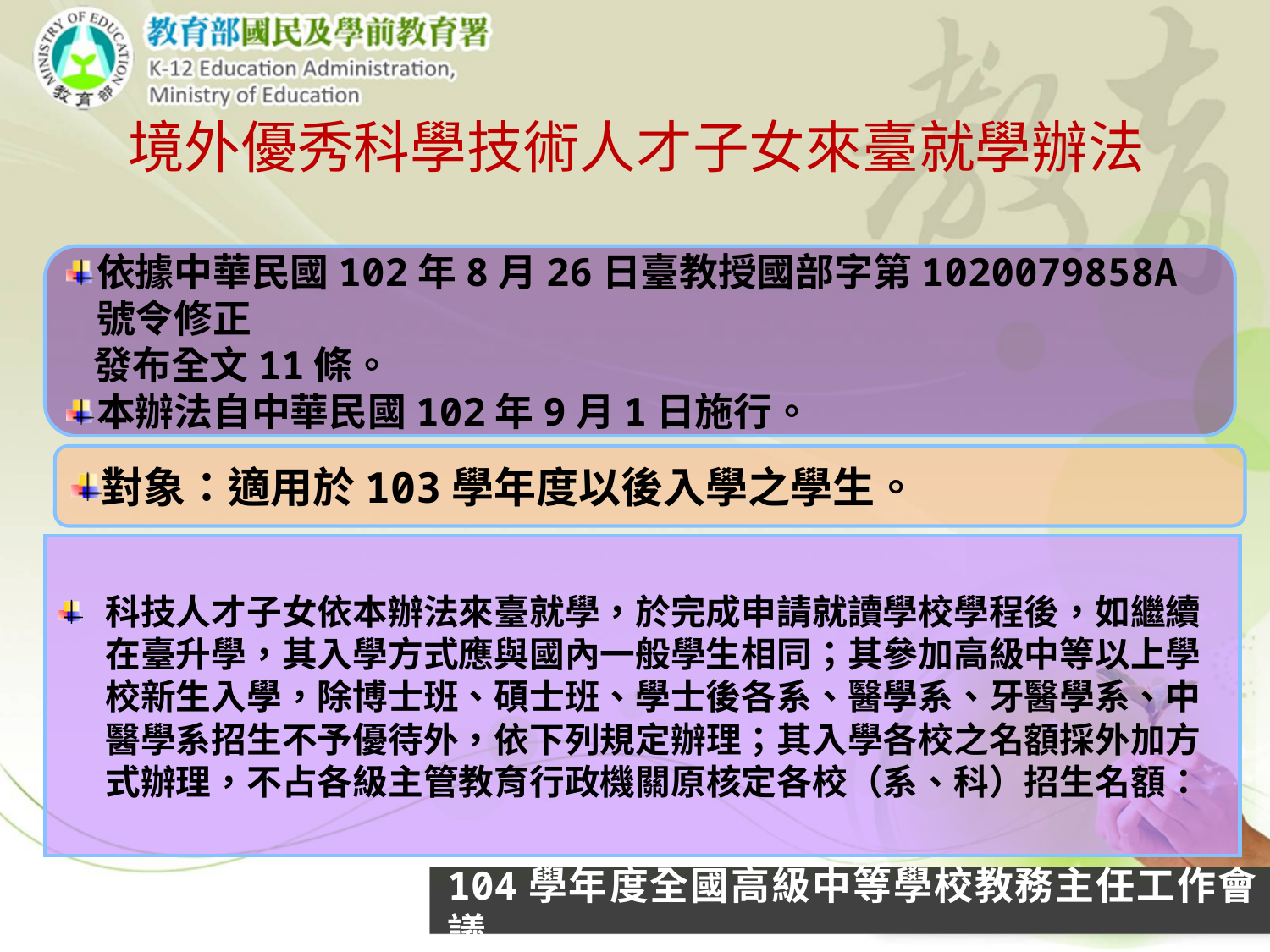

# 境外優秀科學技術人才子女來臺就學辦法
依據中華民國102年8月26日臺教授國部字第1020079858A號令修正
  發布全文11條。
本辦法自中華民國102年9月1日施行。
對象：適用於103學年度以後入學之學生。
科技人才子女依本辦法來臺就學，於完成申請就讀學校學程後，如繼續在臺升學，其入學方式應與國內一般學生相同；其參加高級中等以上學校新生入學，除博士班、碩士班、學士後各系、醫學系、牙醫學系、中醫學系招生不予優待外，依下列規定辦理；其入學各校之名額採外加方式辦理，不占各級主管教育行政機關原核定各校（系、科）招生名額：
104學年度全國高級中等學校教務主任工作會議
21
21